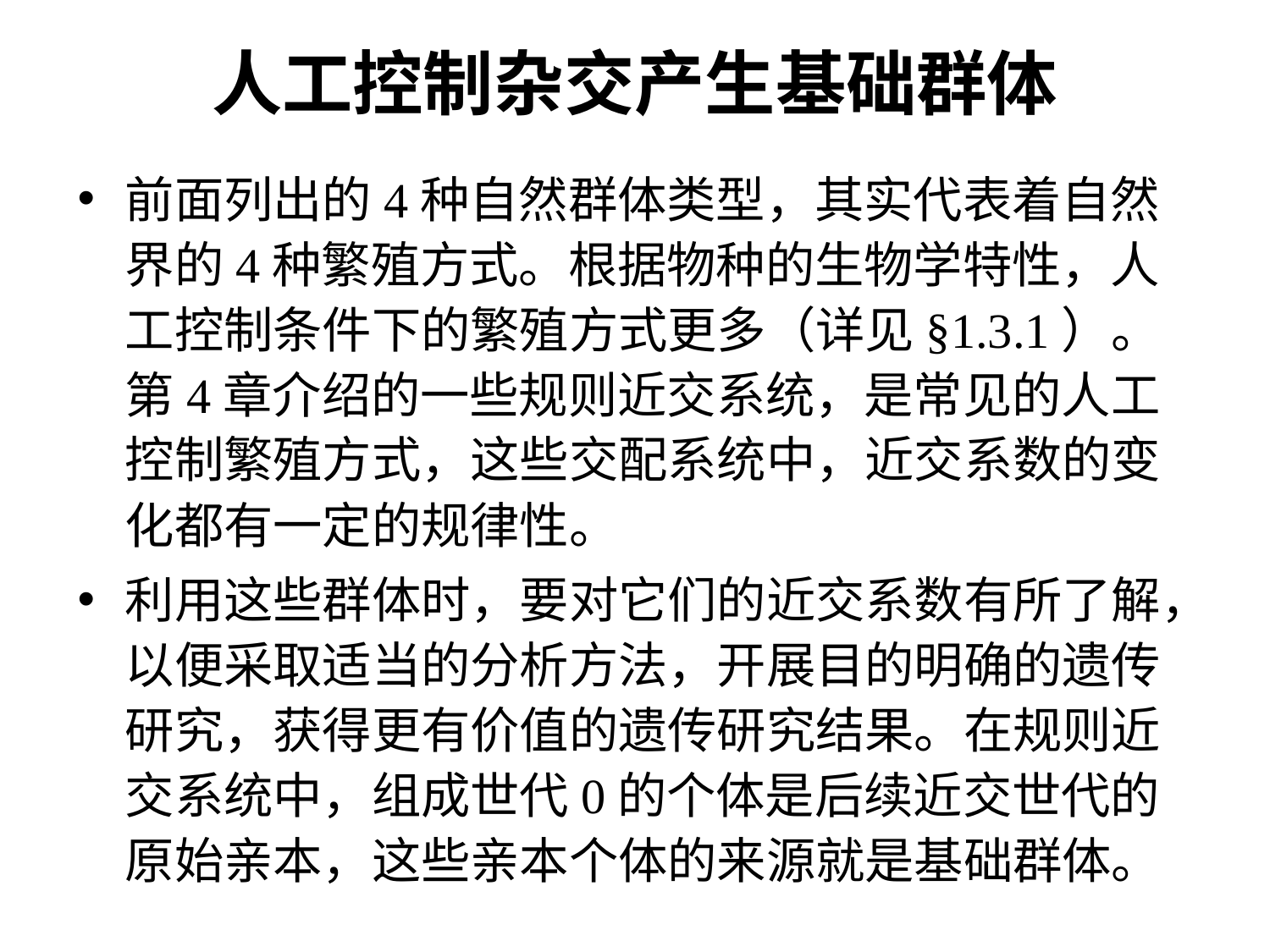

# 人工控制杂交产生基础群体
前面列出的4种自然群体类型，其实代表着自然界的4种繁殖方式。根据物种的生物学特性，人工控制条件下的繁殖方式更多（详见§1.3.1）。第4章介绍的一些规则近交系统，是常见的人工控制繁殖方式，这些交配系统中，近交系数的变化都有一定的规律性。
利用这些群体时，要对它们的近交系数有所了解，以便采取适当的分析方法，开展目的明确的遗传研究，获得更有价值的遗传研究结果。在规则近交系统中，组成世代0的个体是后续近交世代的原始亲本，这些亲本个体的来源就是基础群体。